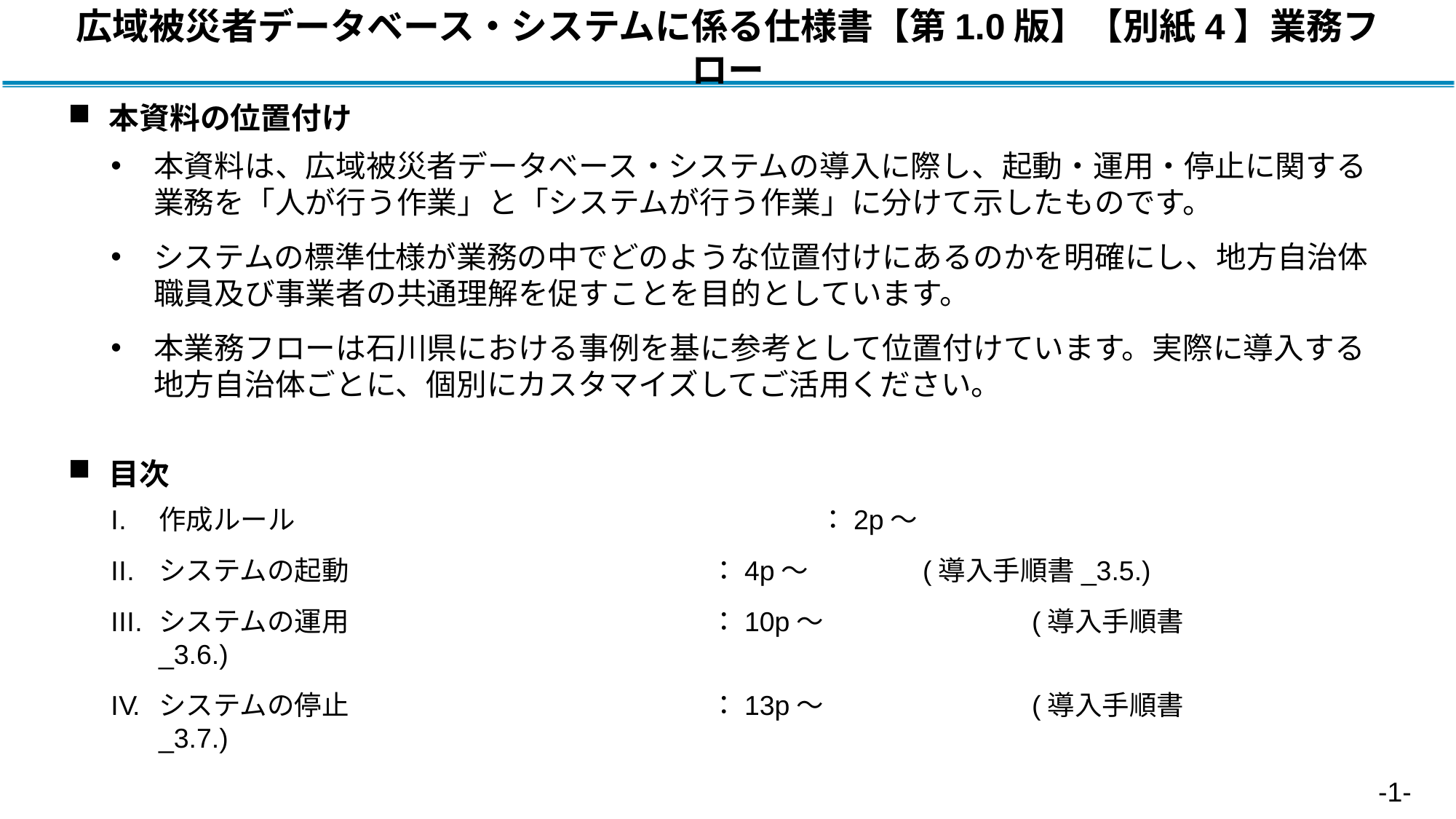

# 広域被災者データベース・システムに係る仕様書【第1.0版】【別紙4】業務フロー
本資料の位置付け
本資料は、広域被災者データベース・システムの導入に際し、起動・運用・停止に関する業務を「人が行う作業」と「システムが行う作業」に分けて示したものです。
システムの標準仕様が業務の中でどのような位置付けにあるのかを明確にし、地方自治体職員及び事業者の共通理解を促すことを目的としています。
本業務フローは石川県における事例を基に参考として位置付けています。実際に導入する地方自治体ごとに、個別にカスタマイズしてご活用ください。
目次
作成ルール				 	 ：2p～
システムの起動				 ：4p～		(導入手順書_3.5.)
システムの運用				 ：10p～		(導入手順書_3.6.)
システムの停止				 ：13p～		(導入手順書_3.7.)